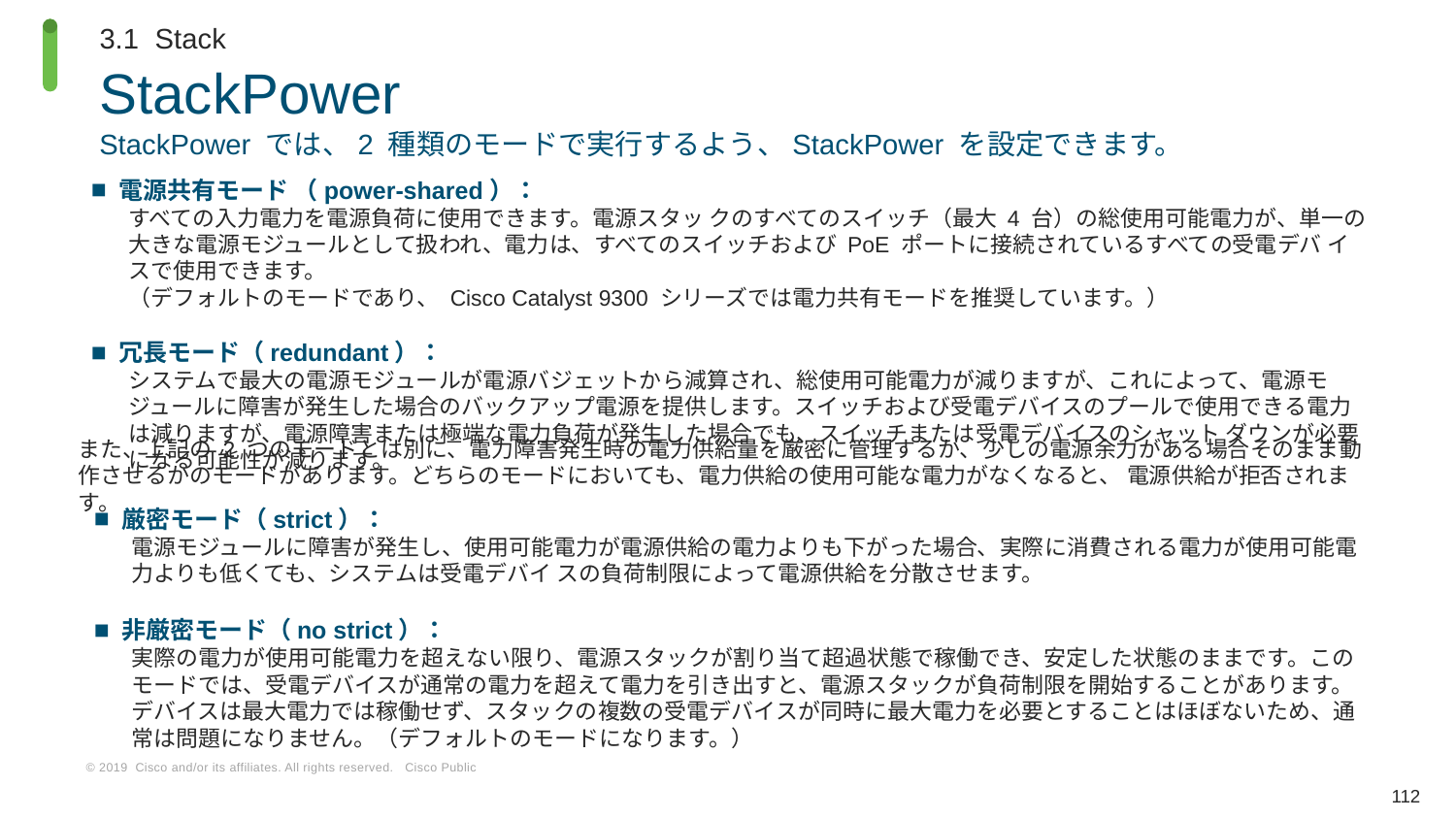

3.1  Stack
# StackPower
StackPower では、2 種類のモードで実行するよう、StackPower を設定できます。
電源共有モード （power-shared）：
すべての入力電力を電源負荷に使用できます。電源スタッ クのすべてのスイッチ（最大 4 台）の総使用可能電力が、単一の大きな電源モジュールとして扱われ、電力は、すべてのスイッチおよび PoE ポートに接続されているすべての受電デバ イスで使用できます。
（デフォルトのモードであり、 Cisco Catalyst 9300 シリーズでは電力共有モードを推奨しています。）

冗長モード（redundant）：
システムで最大の電源モジュールが電源バジェットから減算され、総使用可能電力が減りますが、これによって、電源モジュールに障害が発生した場合のバックアップ電源を提供します。スイッチおよび受電デバイスのプールで使用できる電力は減りますが、電源障害または極端な電力負荷が発生した場合でも、スイッチまたは受電デバイスのシャット ダウンが必要になる可能性が減ります。

また、上記の 2 つのモードとは別に、電力障害発生時の電力供給量を厳密に管理するか、少しの電源余力がある場合そのまま動作させるかのモードがあります。どちらのモードにおいても、電力供給の使用可能な電力がなくなると、 電源供給が拒否されます。
厳密モード（strict）：
電源モジュールに障害が発生し、使用可能電力が電源供給の電力よりも下がった場合、実際に消費される電力が使用可能電力よりも低くても、システムは受電デバイ スの負荷制限によって電源供給を分散させます。

非厳密モード（no strict）：
実際の電力が使用可能電力を超えない限り、電源スタックが割り当て超過状態で稼働でき、安定した状態のままです。このモードでは、受電デバイスが通常の電力を超えて電力を引き出すと、電源スタックが負荷制限を開始することがあります。デバイスは最大電力では稼働せず、スタックの複数の受電デバイスが同時に最大電力を必要とすることはほぼないため、通常は問題になりません。（デフォルトのモードになります。）

112